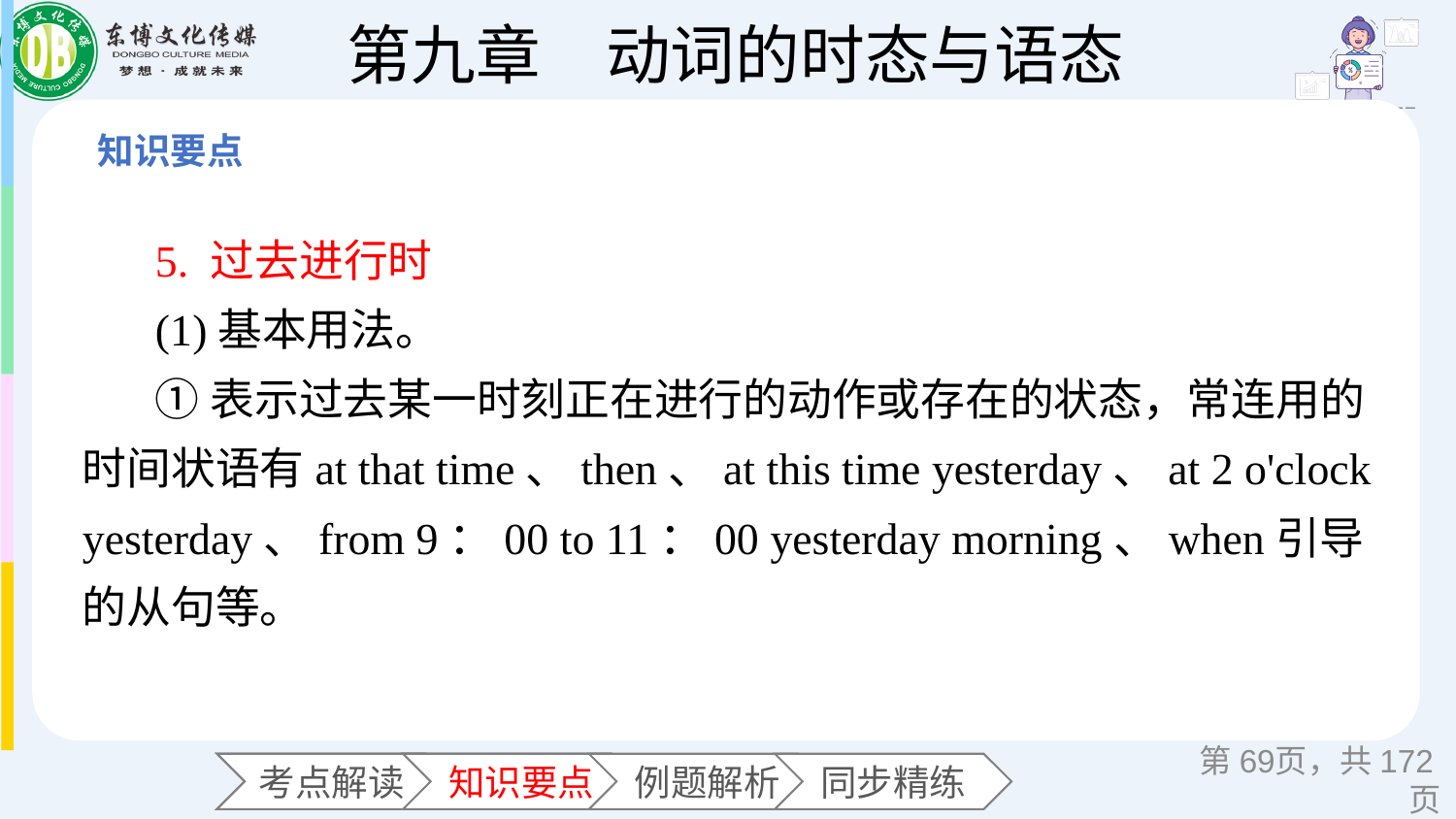

5. 过去进行时
(1)基本用法。
①表示过去某一时刻正在进行的动作或存在的状态，常连用的时间状语有at that time、then、at this time yesterday、at 2 o'clock yesterday、from 9：00 to 11：00 yesterday morning、when引导的从句等。
第69页，共172页